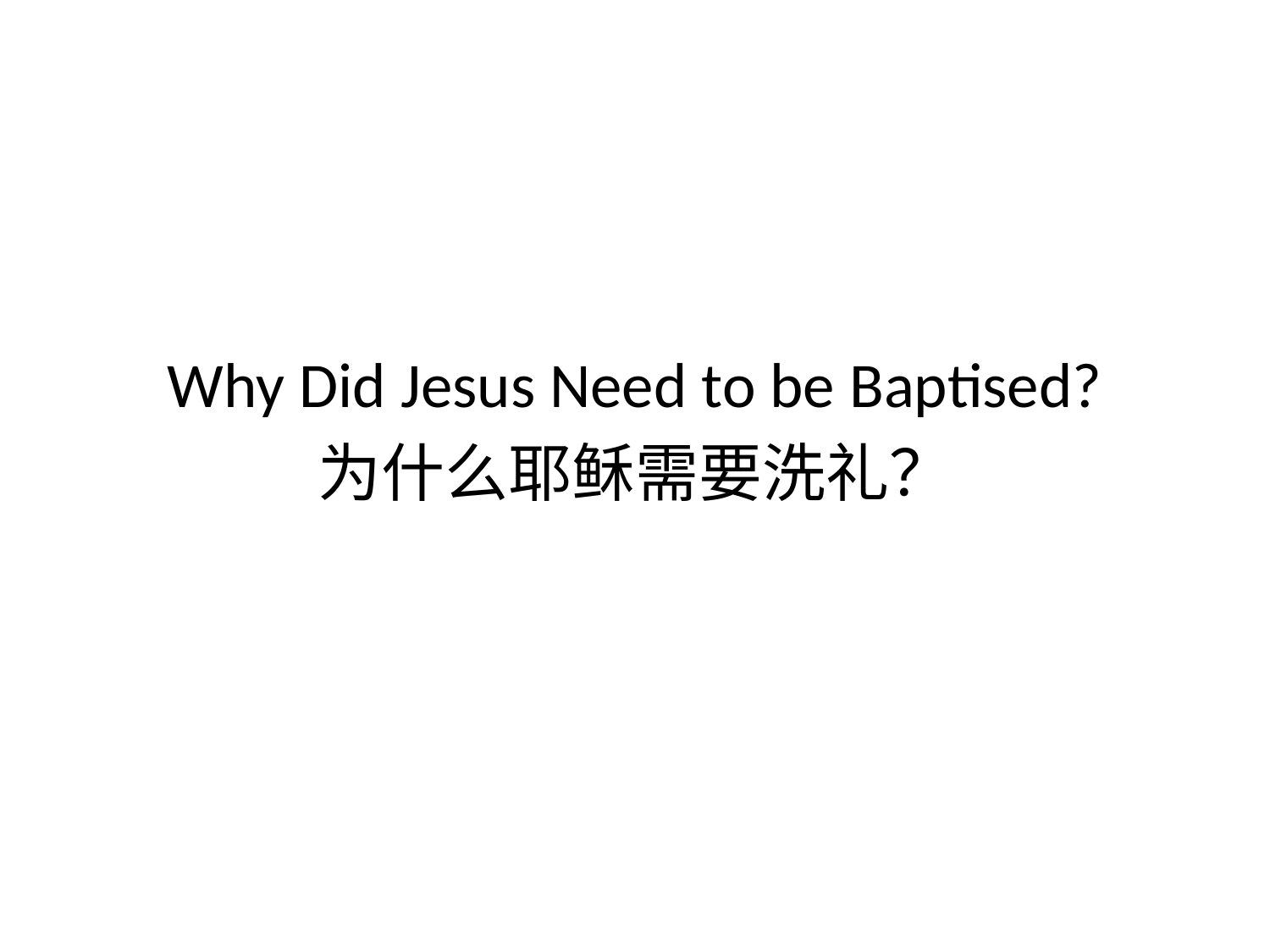

Why Did Jesus Need to be Baptised?
为什么耶稣需要洗礼？